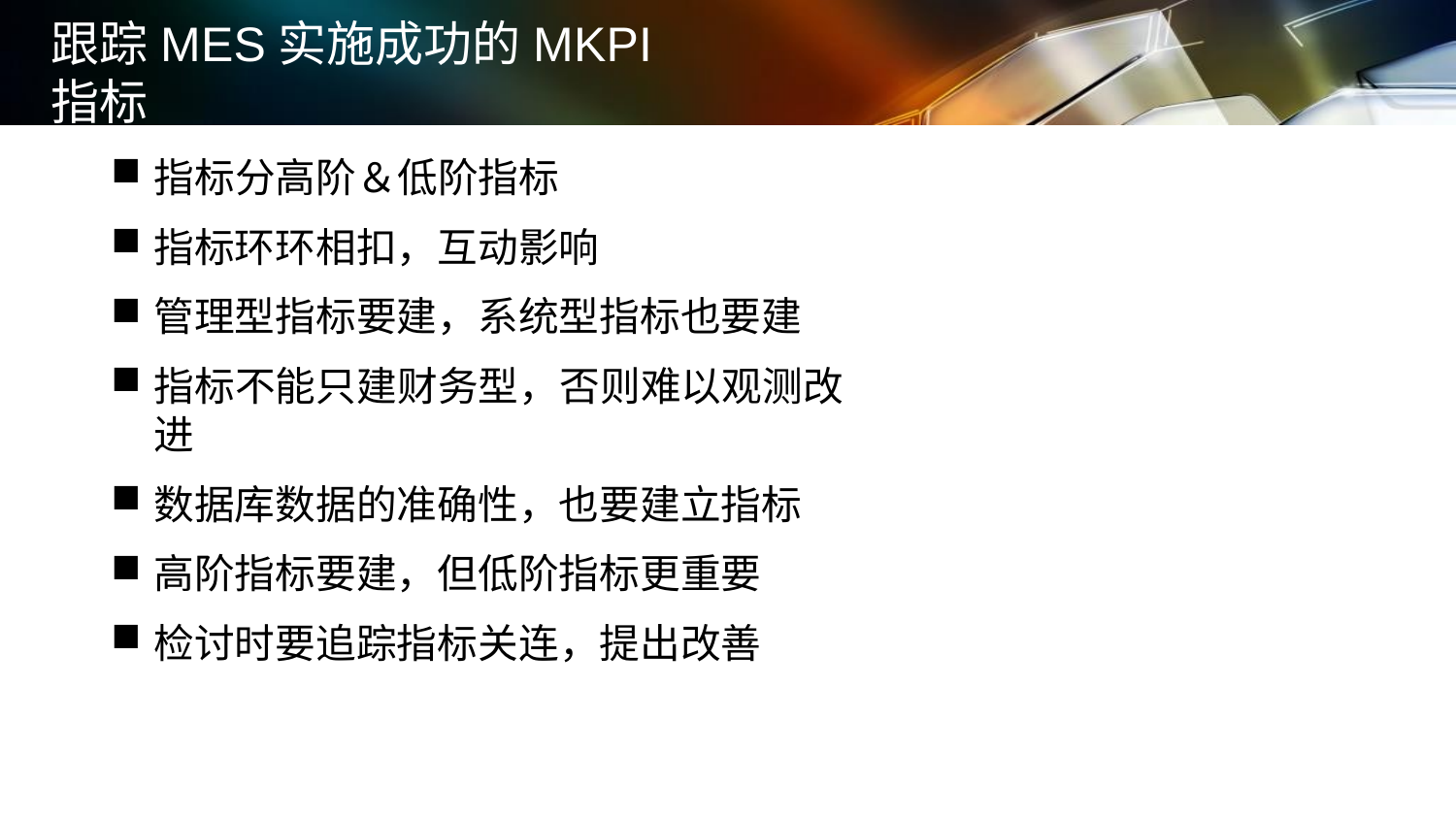

# 跟踪MES实施成功的MKPI指标
指标分高阶＆低阶指标
指标环环相扣，互动影响
管理型指标要建，系统型指标也要建
指标不能只建财务型，否则难以观测改进
数据库数据的准确性，也要建立指标
高阶指标要建，但低阶指标更重要
检讨时要追踪指标关连，提出改善